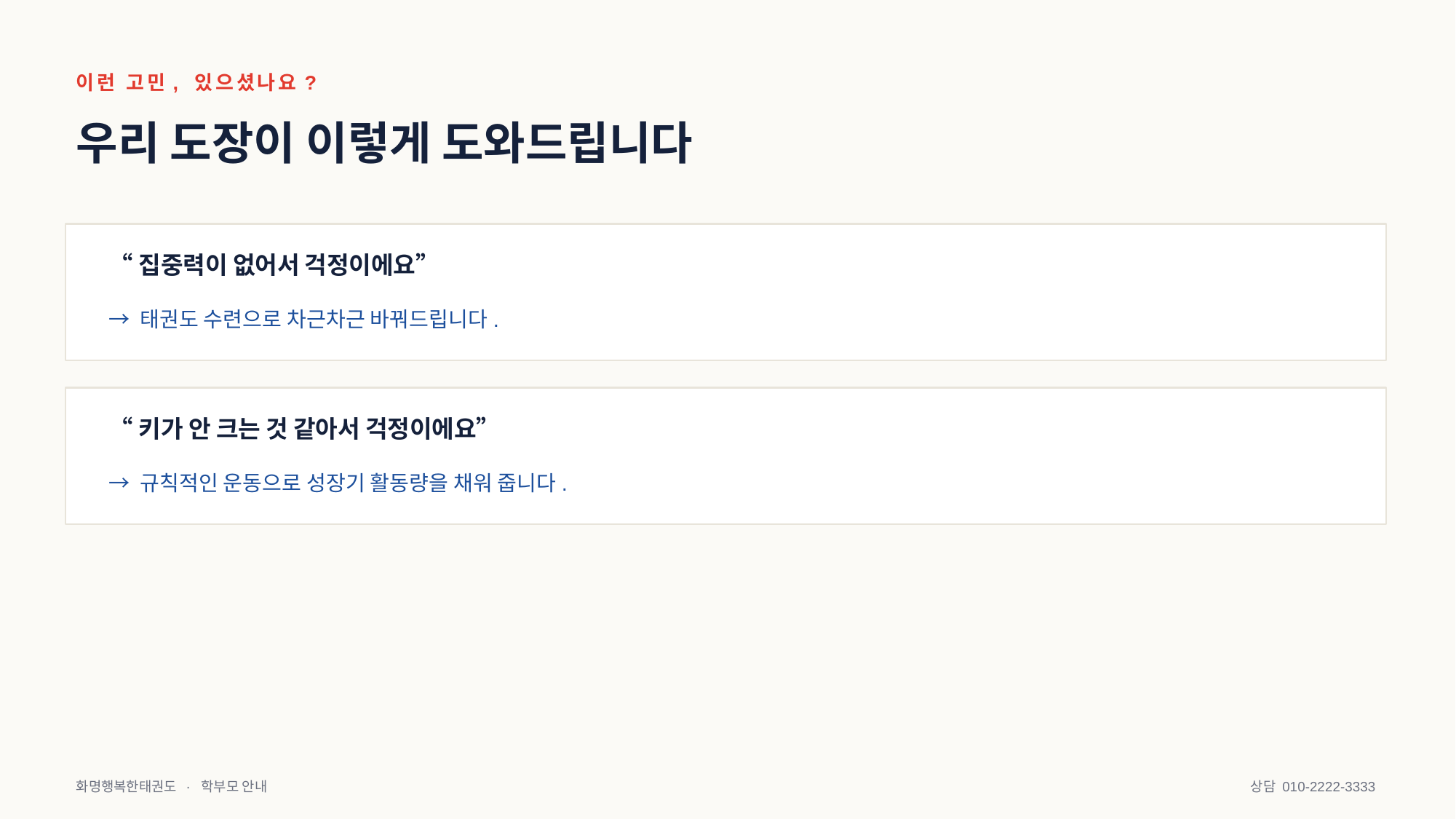

이런 고민, 있으셨나요?
우리 도장이 이렇게 도와드립니다

“집중력이 없어서 걱정이에요”
→ 태권도 수련으로 차근차근 바꿔드립니다.

“키가 안 크는 것 같아서 걱정이에요”
→ 규칙적인 운동으로 성장기 활동량을 채워 줍니다.
화명행복한태권도  ·  학부모 안내
상담 010-2222-3333